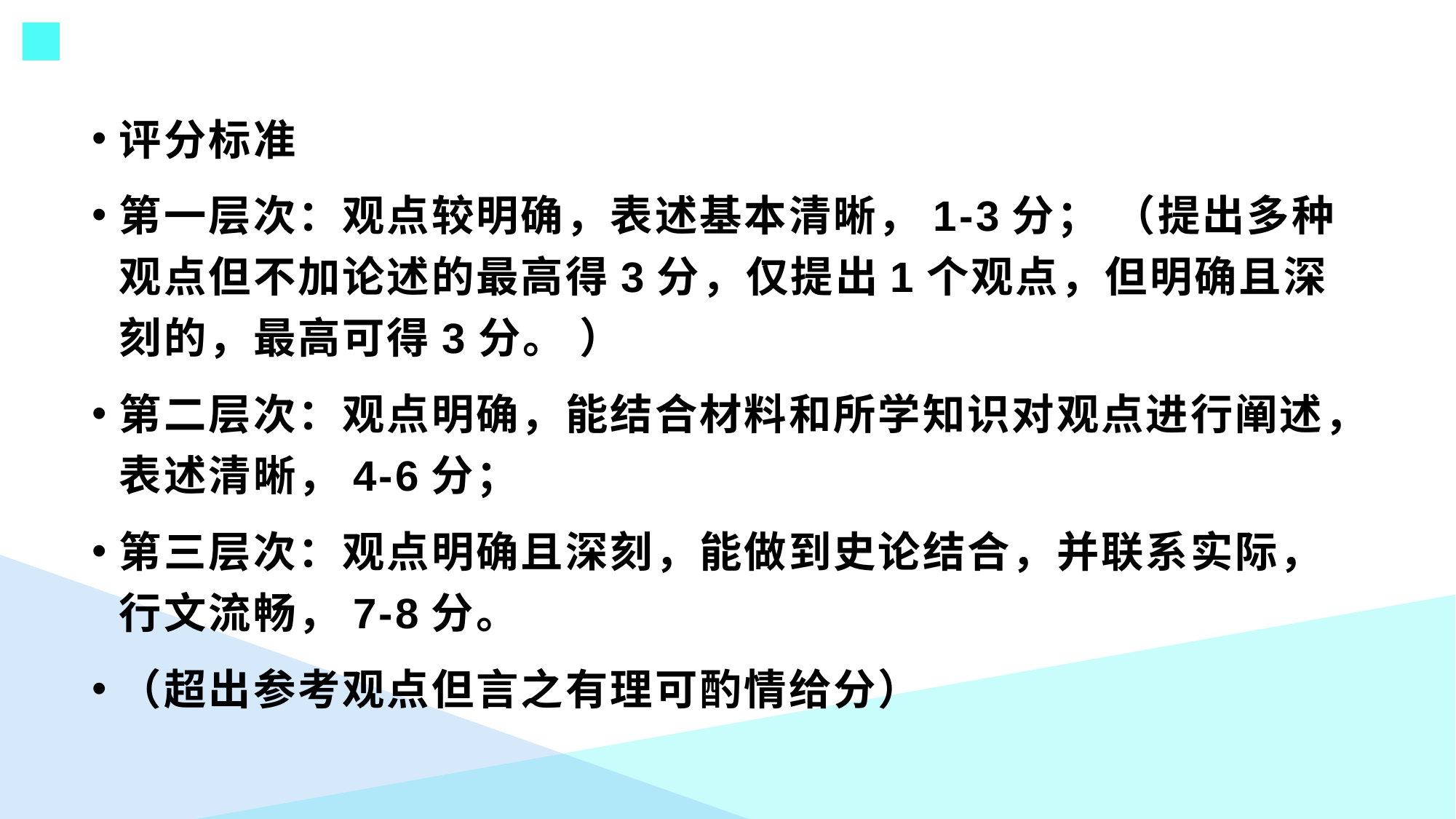

评分标准
第一层次：观点较明确，表述基本清晰，1-3分； （提出多种观点但不加论述的最高得3分，仅提出1个观点，但明确且深刻的，最高可得3分。 ）
第二层次：观点明确，能结合材料和所学知识对观点进行阐述，表述清晰，4-6分；
第三层次：观点明确且深刻，能做到史论结合，并联系实际，行文流畅，7-8分。
（超出参考观点但言之有理可酌情给分）